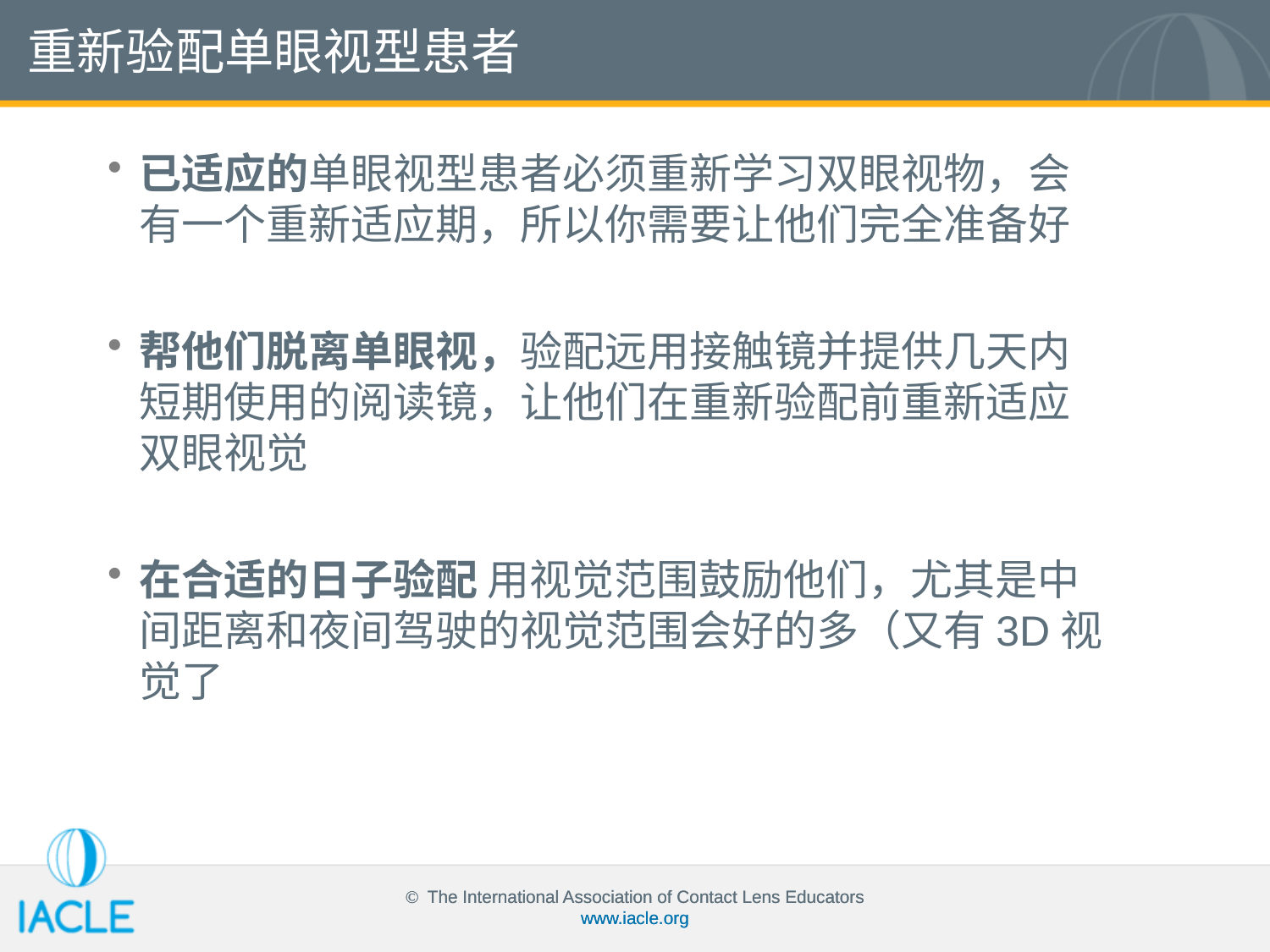

重新验配单眼视型患者

已适应的单眼视型患者必须重新学习双眼视物，会有一个重新适应期，所以你需要让他们完全准备好

帮他们脱离单眼视，验配远用接触镜并提供几天内短期使用的阅读镜，让他们在重新验配前重新适应双眼视觉

在合适的日子验配 用视觉范围鼓励他们，尤其是中间距离和夜间驾驶的视觉范围会好的多（又有3D视觉了